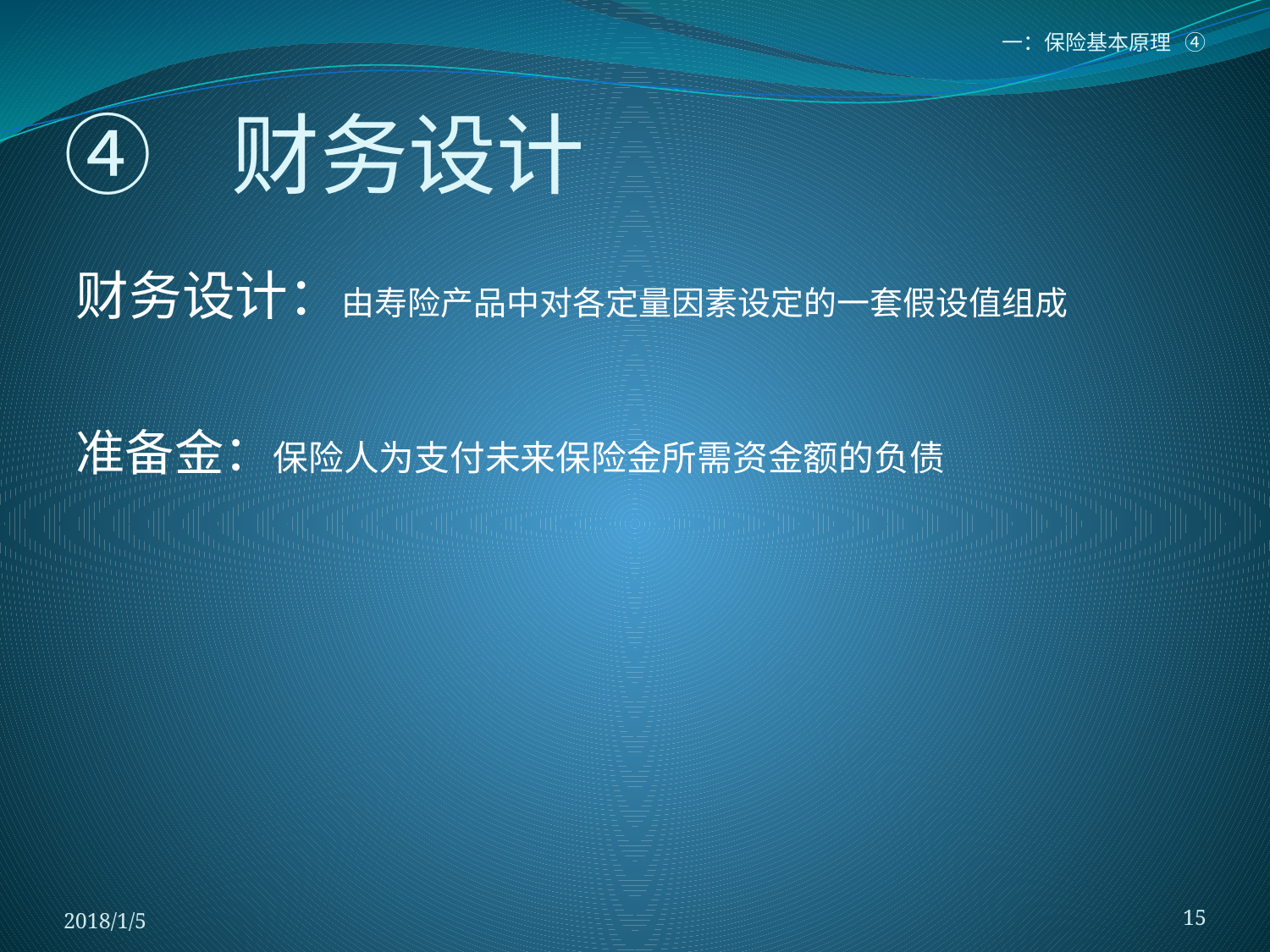

一：保险基本原理   ④
# ④   财务设计
财务设计：由寿险产品中对各定量因素设定的一套假设值组成
准备金：保险人为支付未来保险金所需资金额的负债
2018/1/5
15